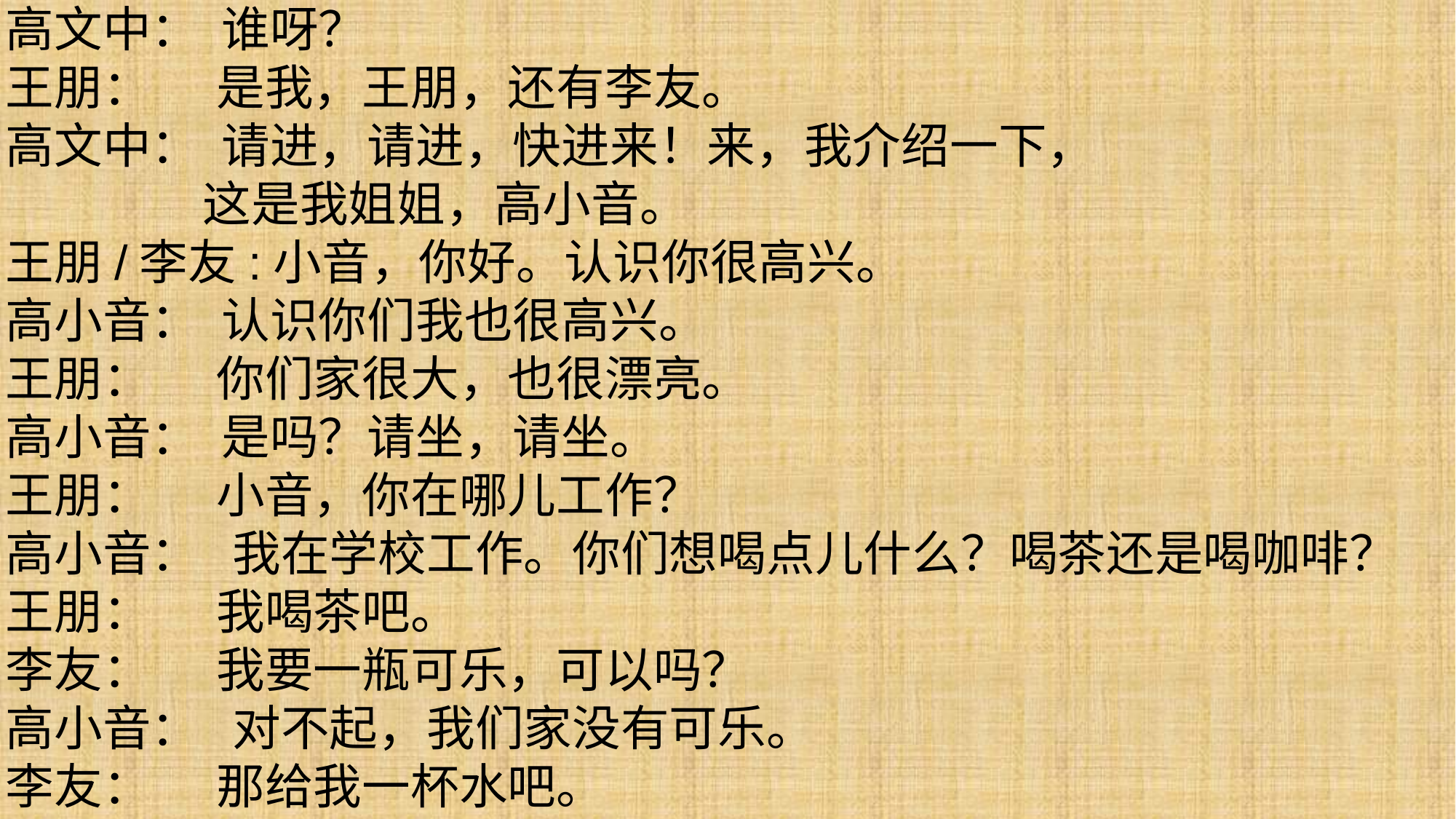

高文中：  谁呀？
王朋：      是我，王朋，还有李友。
高文中：  请进，请进，快进来！来，我介绍一下，
                 这是我姐姐，高小音。
王朋/李友:小音，你好。认识你很高兴。
高小音：  认识你们我也很高兴。
王朋：      你们家很大，也很漂亮。
高小音：  是吗？请坐，请坐。
王朋：      小音，你在哪儿工作？
高小音：   我在学校工作。你们想喝点儿什么？喝茶还是喝咖啡？
王朋：      我喝茶吧。
李友：      我要一瓶可乐，可以吗？
高小音：   对不起，我们家没有可乐。
李友：      那给我一杯水吧。